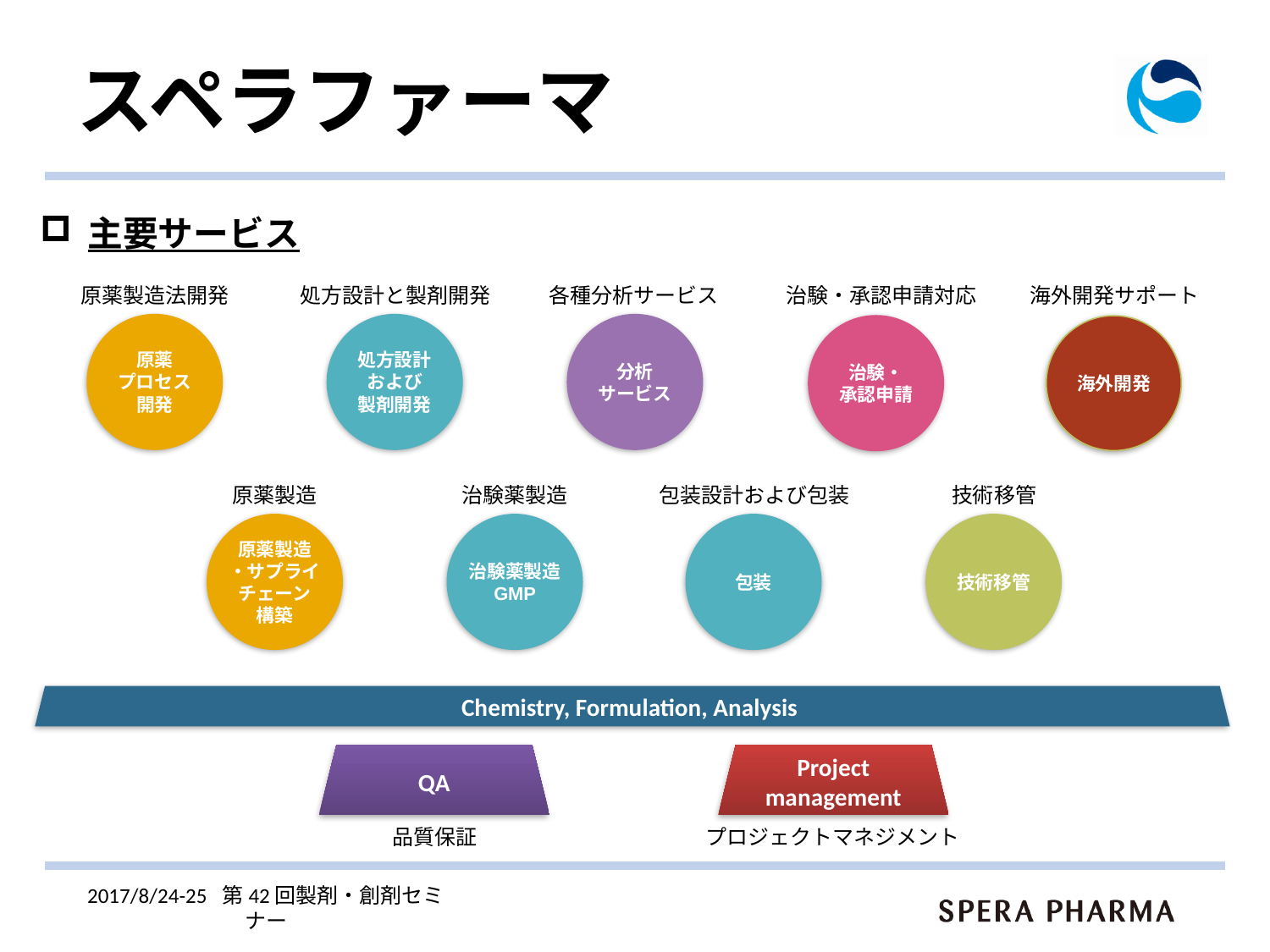

# スペラファーマ
主要サービス
原薬製造法開発
処方設計と製剤開発
各種分析サービス
治験・承認申請対応
海外開発サポート
原薬
プロセス
開発
処方設計
および
製剤開発
分析
サービス
治験・
承認申請
海外開発
原薬製造
治験薬製造
包装設計および包装
技術移管
原薬製造
・サプライチェーン
構築
治験薬製造
GMP
包装
技術移管
Chemistry, Formulation, Analysis
QA
Project management
品質保証
プロジェクトマネジメント
2017/8/24-25  第42回製剤・創剤セミナー